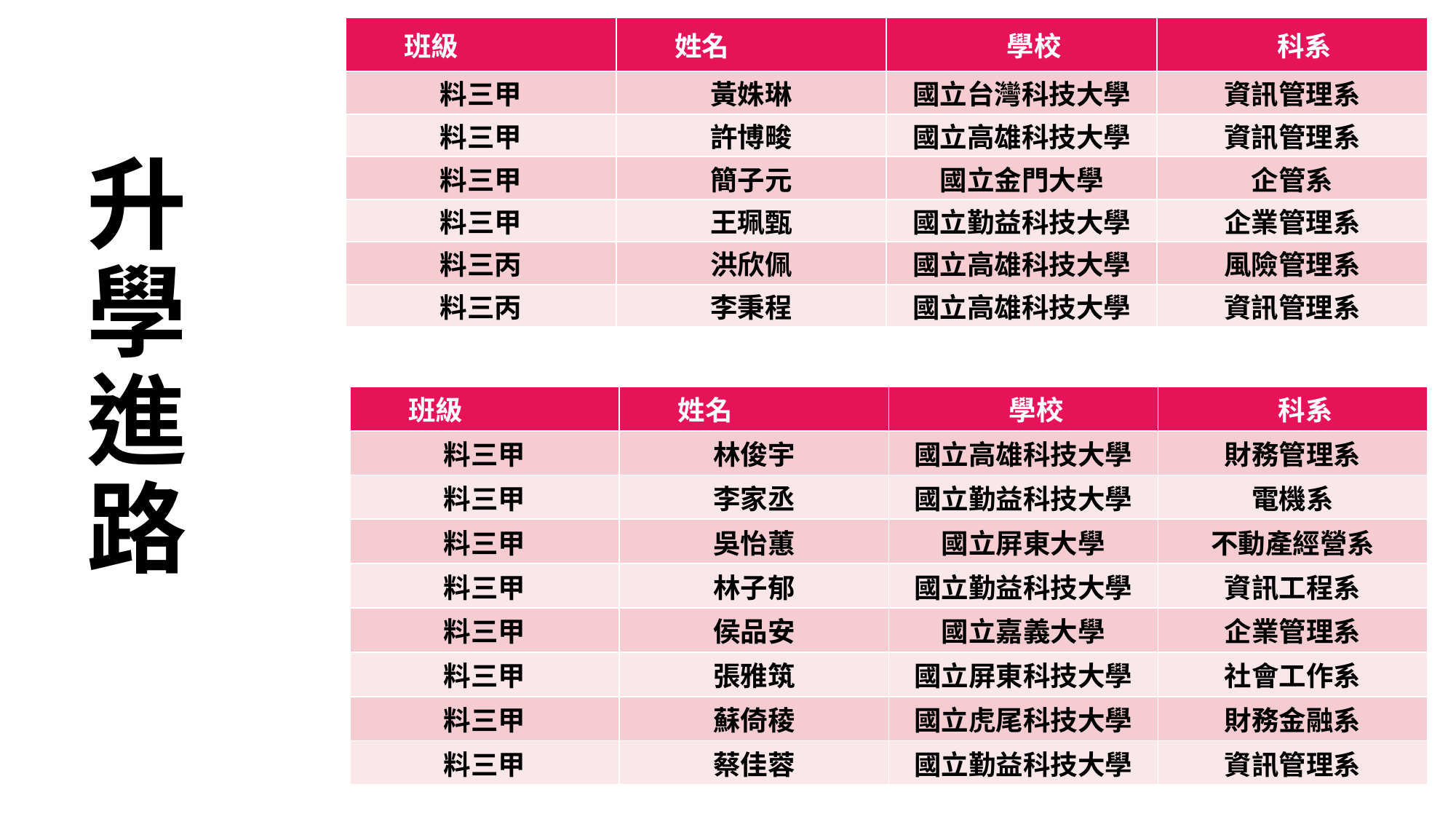

| 班級 | 姓名 | 學校 | 科系 |
| --- | --- | --- | --- |
| 料三甲 | 黃姝琳 | 國立台灣科技大學 | 資訊管理系 |
| 料三甲 | 許博畯 | 國立高雄科技大學 | 資訊管理系 |
| 料三甲 | 簡子元 | 國立金門大學 | 企管系 |
| 料三甲 | 王珮甄 | 國立勤益科技大學 | 企業管理系 |
| 料三丙 | 洪欣佩 | 國立高雄科技大學 | 風險管理系 |
| 料三丙 | 李秉程 | 國立高雄科技大學 | 資訊管理系 |
升學進路

| 班級 | 姓名 | 學校 | 科系 |
| --- | --- | --- | --- |
| 料三甲 | 林俊宇 | 國立高雄科技大學 | 財務管理系 |
| 料三甲 | 李家丞 | 國立勤益科技大學 | 電機系 |
| 料三甲 | 吳怡蕙 | 國立屏東大學 | 不動產經營系 |
| 料三甲 | 林子郁 | 國立勤益科技大學 | 資訊工程系 |
| 料三甲 | 侯品安 | 國立嘉義大學 | 企業管理系 |
| 料三甲 | 張雅筑 | 國立屏東科技大學 | 社會工作系 |
| 料三甲 | 蘇倚稜 | 國立虎尾科技大學 | 財務金融系 |
| 料三甲 | 蔡佳蓉 | 國立勤益科技大學 | 資訊管理系 |